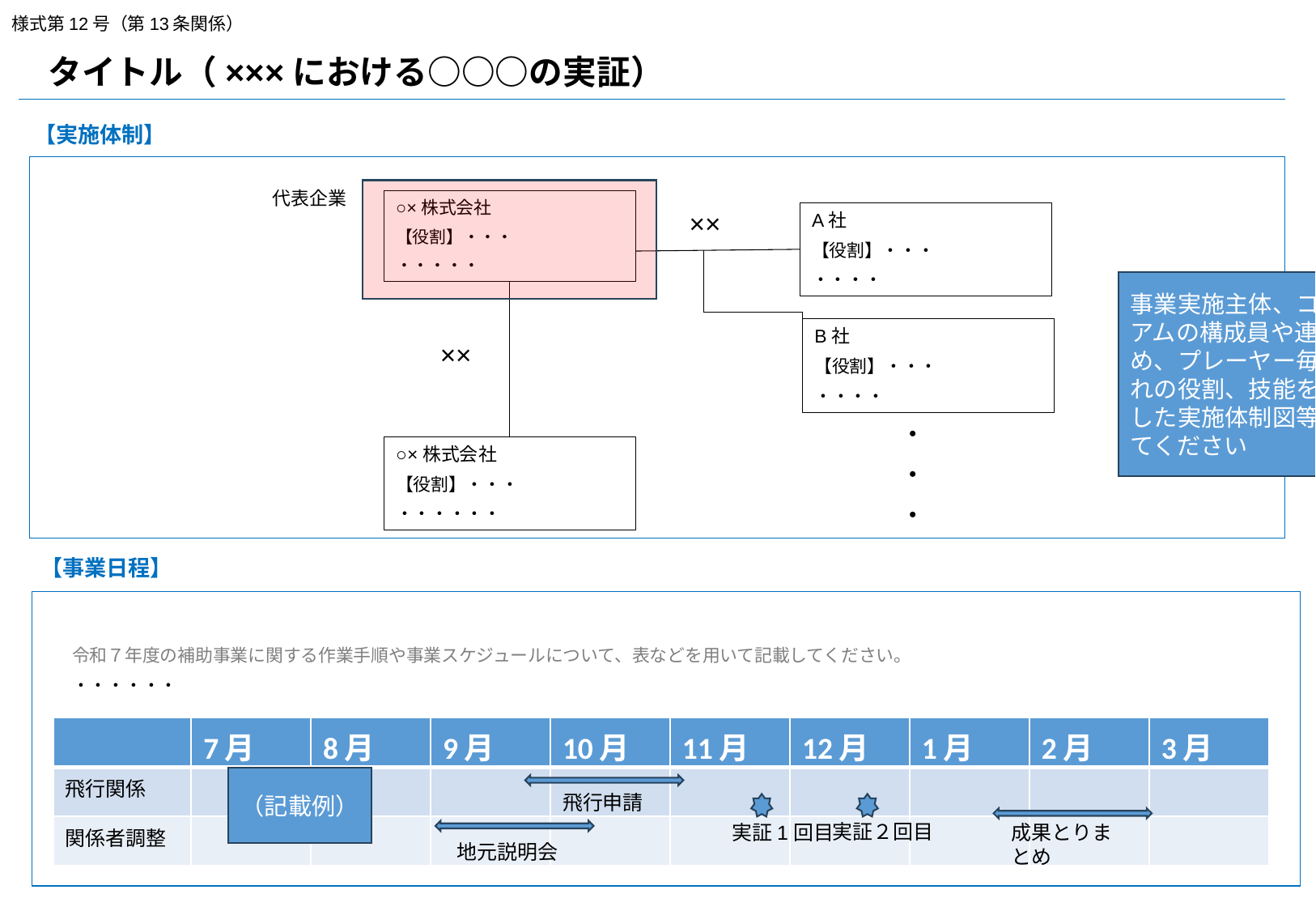

様式第12号（第13条関係）

　タイトル（×××における○○○の実証）
【実施体制】

代表企業
○×株式会社
【役割】・・・
・・・・・
××
A社
【役割】・・・
・・・・
事業実施主体、コンソーシアムの構成員や連携者を含め、プレーヤー毎にそれぞれの役割、技能を明らかにした実施体制図等を記載してください
B社
【役割】・・・
・・・・
××
・
・
・
○×株式会社
【役割】・・・
・・・・・・
【事業日程】

令和７年度の補助事業に関する作業手順や事業スケジュールについて、表などを用いて記載してください。
・・・・・・
|  | 7月 | 8月 | 9月 | 10月 | 11月 | 12月 | 1月 | 2月 | 3月 |
| --- | --- | --- | --- | --- | --- | --- | --- | --- | --- |
| 飛行関係 |  |  |  |  |  |  |  |  |  |
| 関係者調整 |  |  |  |  |  |  |  |  |  |
（記載例）

飛行申請

実証２回目
実証1回目
成果とりまとめ

地元説明会